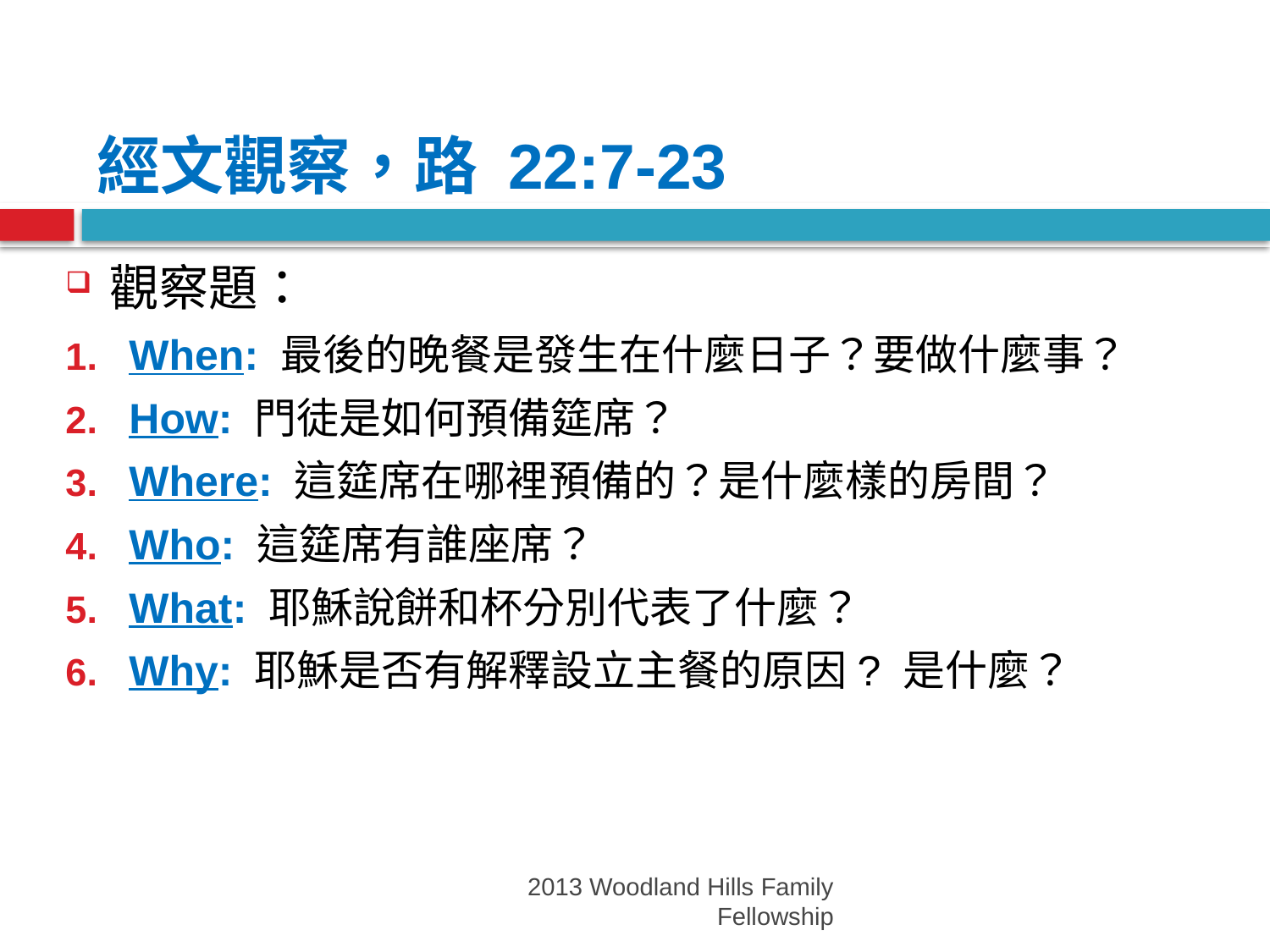

# 經文觀察，路 22:7-23
觀察題：
When: 最後的晚餐是發生在什麼日子？要做什麼事？
How: 門徒是如何預備筵席？
Where: 這筵席在哪裡預備的？是什麼樣的房間？
Who: 這筵席有誰座席？
What: 耶穌說餅和杯分別代表了什麼？
Why: 耶穌是否有解釋設立主餐的原因? 是什麼？

2013 Woodland Hills Family Fellowship